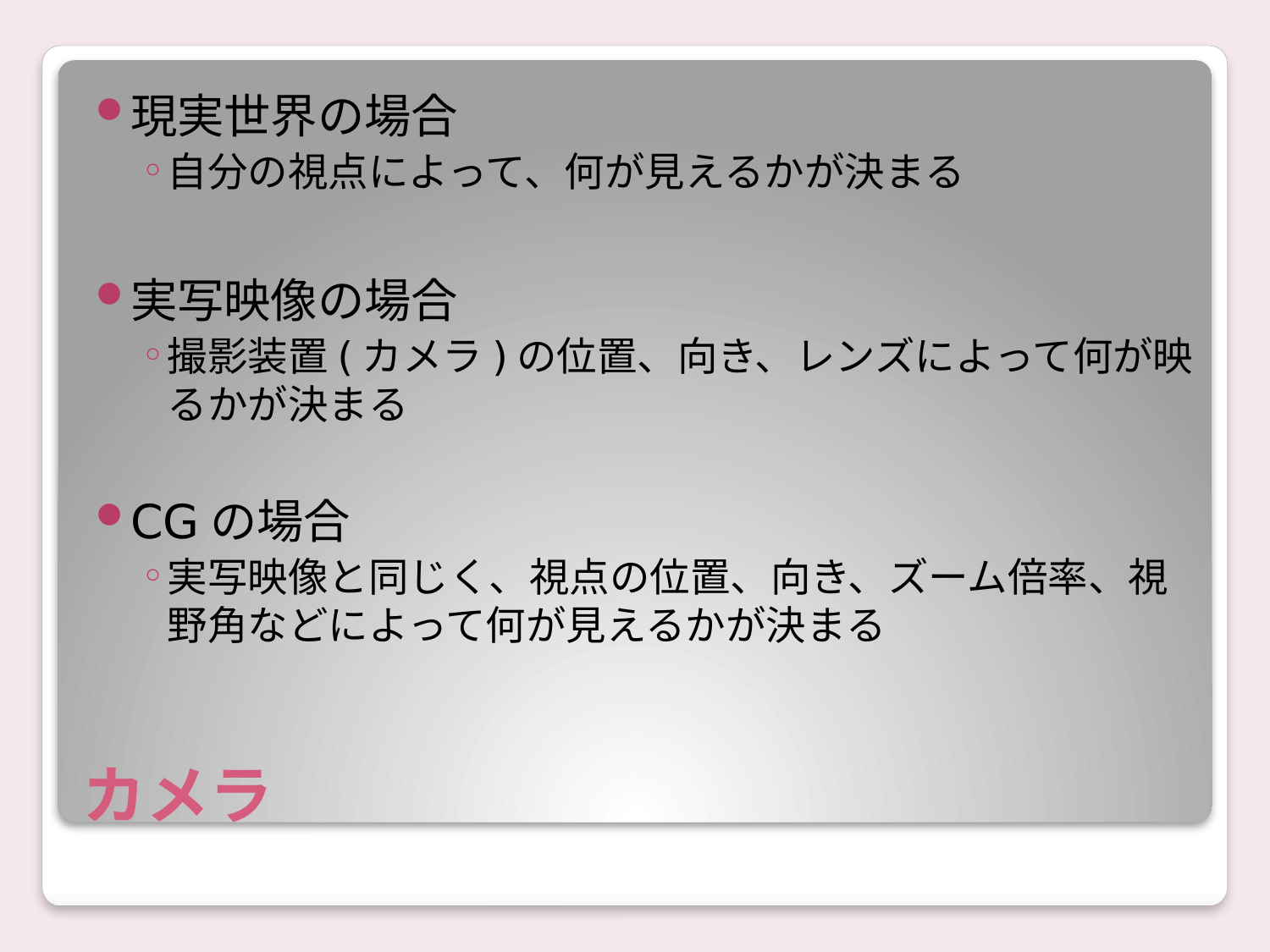

現実世界の場合
自分の視点によって、何が見えるかが決まる

実写映像の場合
撮影装置(カメラ)の位置、向き、レンズによって何が映るかが決まる

CGの場合
実写映像と同じく、視点の位置、向き、ズーム倍率、視野角などによって何が見えるかが決まる
# カメラ